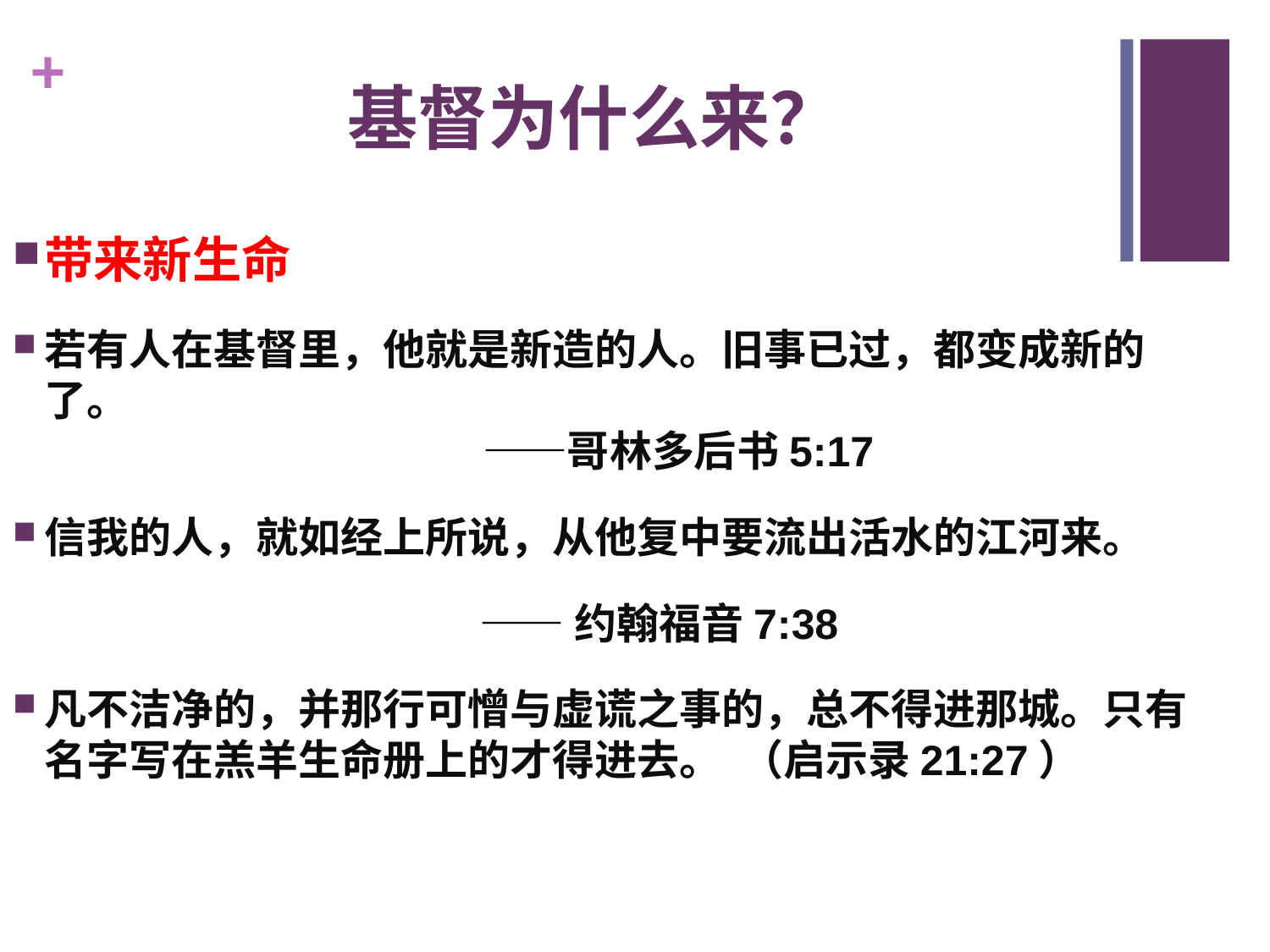

# 基督为什么来？
带来新生命
若有人在基督里，他就是新造的人。旧事已过，都变成新的了。
                                              ——哥林多后书5:17
信我的人，就如经上所说，从他复中要流出活水的江河来。
                                                 ——约翰福音7:38
凡不洁净的，并那行可憎与虚谎之事的，总不得进那城。只有名字写在羔羊生命册上的才得进去。  （启示录21:27）